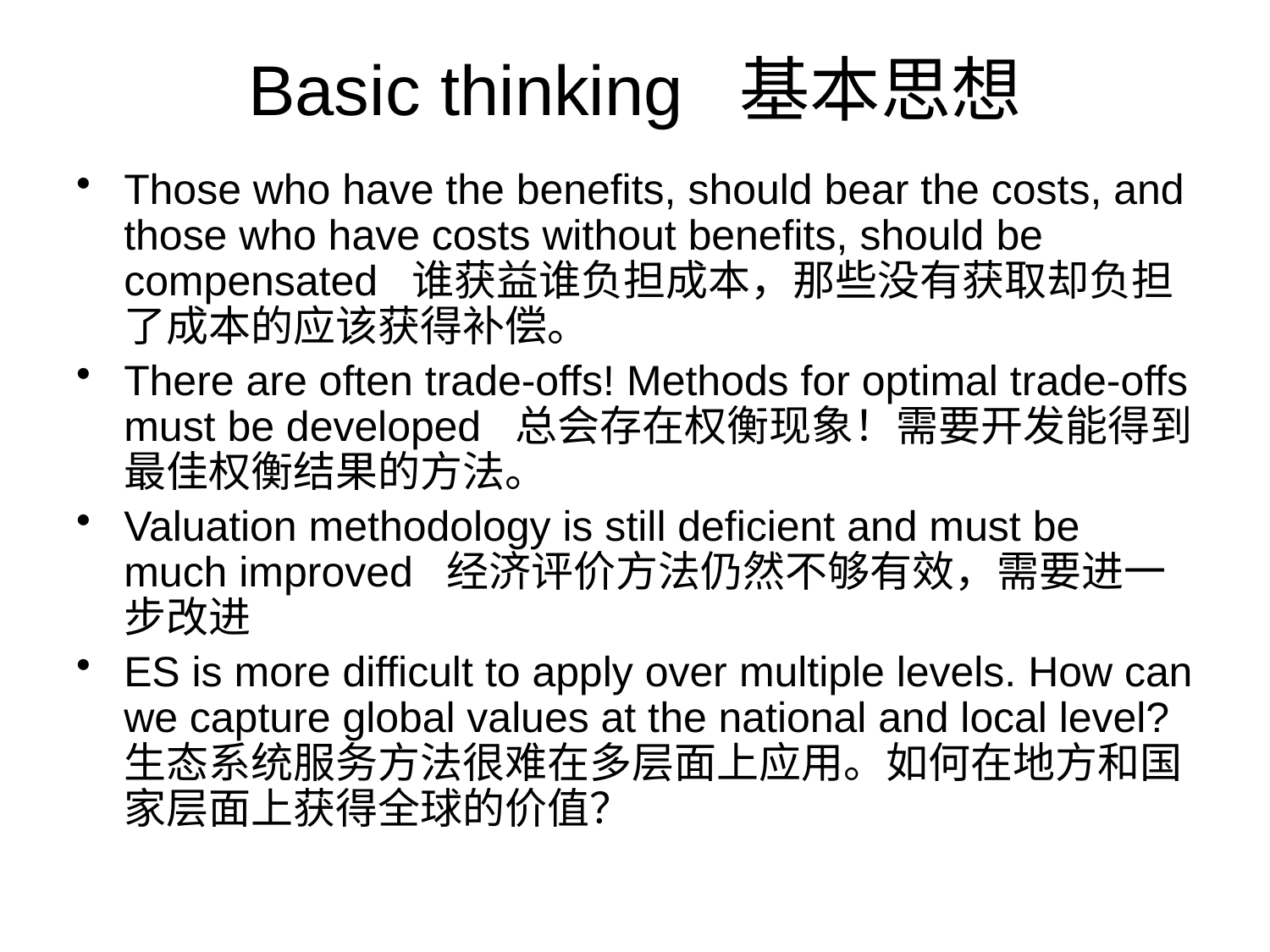

# Basic thinking  基本思想
Those who have the benefits, should bear the costs, and those who have costs without benefits, should be compensated  谁获益谁负担成本，那些没有获取却负担了成本的应该获得补偿。
There are often trade-offs! Methods for optimal trade-offs must be developed  总会存在权衡现象！需要开发能得到最佳权衡结果的方法。
Valuation methodology is still deficient and must be much improved  经济评价方法仍然不够有效，需要进一步改进
ES is more difficult to apply over multiple levels. How can we capture global values at the national and local level?  生态系统服务方法很难在多层面上应用。如何在地方和国家层面上获得全球的价值？